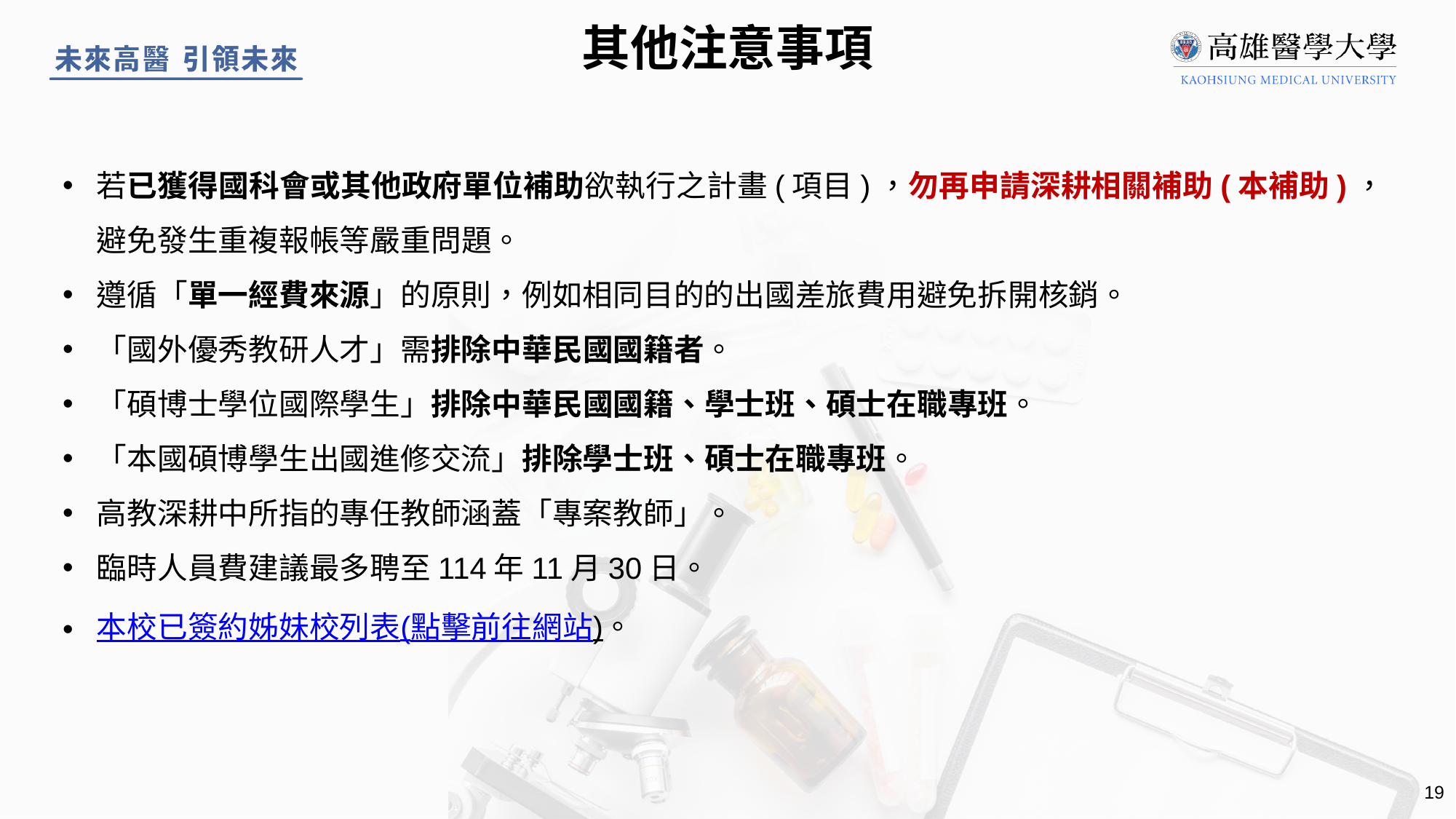

其他注意事項
若已獲得國科會或其他政府單位補助欲執行之計畫(項目)，勿再申請深耕相關補助(本補助)，避免發生重複報帳等嚴重問題。
遵循「單一經費來源」的原則，例如相同目的的出國差旅費用避免拆開核銷。
「國外優秀教研人才」需排除中華民國國籍者。
「碩博士學位國際學生」排除中華民國國籍、學士班、碩士在職專班。
「本國碩博學生出國進修交流」排除學士班、碩士在職專班。
高教深耕中所指的專任教師涵蓋「專案教師」。
臨時人員費建議最多聘至114年11月30日。
本校已簽約姊妹校列表(點擊前往網站)。
19